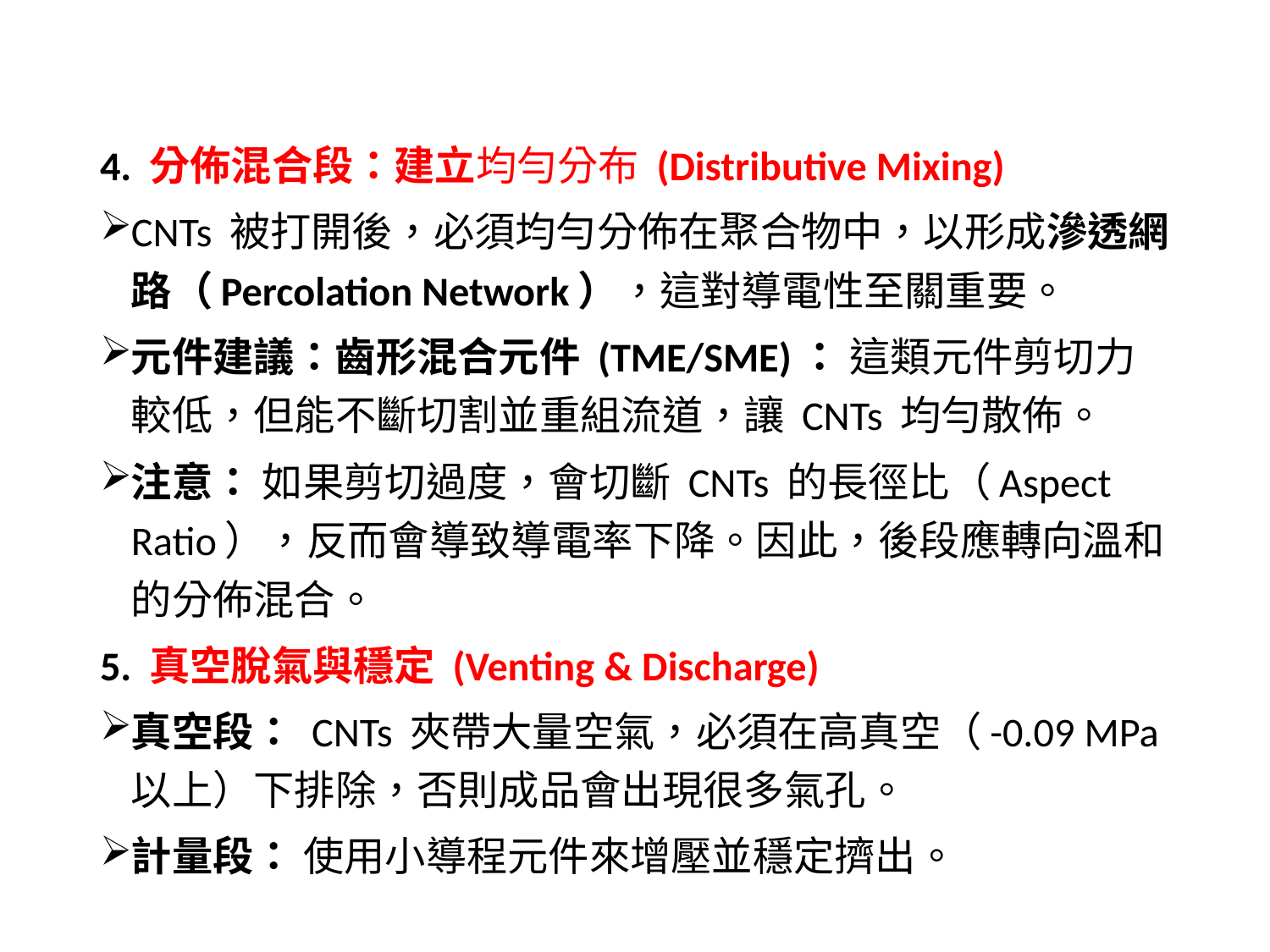

4. 分佈混合段：建立均勻分布 (Distributive Mixing)
CNTs 被打開後，必須均勻分佈在聚合物中，以形成滲透網路（Percolation Network），這對導電性至關重要。
元件建議：齒形混合元件 (TME/SME)： 這類元件剪切力較低，但能不斷切割並重組流道，讓 CNTs 均勻散佈。
注意： 如果剪切過度，會切斷 CNTs 的長徑比（Aspect Ratio），反而會導致導電率下降。因此，後段應轉向溫和的分佈混合。
5. 真空脫氣與穩定 (Venting & Discharge)
真空段： CNTs 夾帶大量空氣，必須在高真空（-0.09 MPa 以上）下排除，否則成品會出現很多氣孔。
計量段： 使用小導程元件來增壓並穩定擠出。